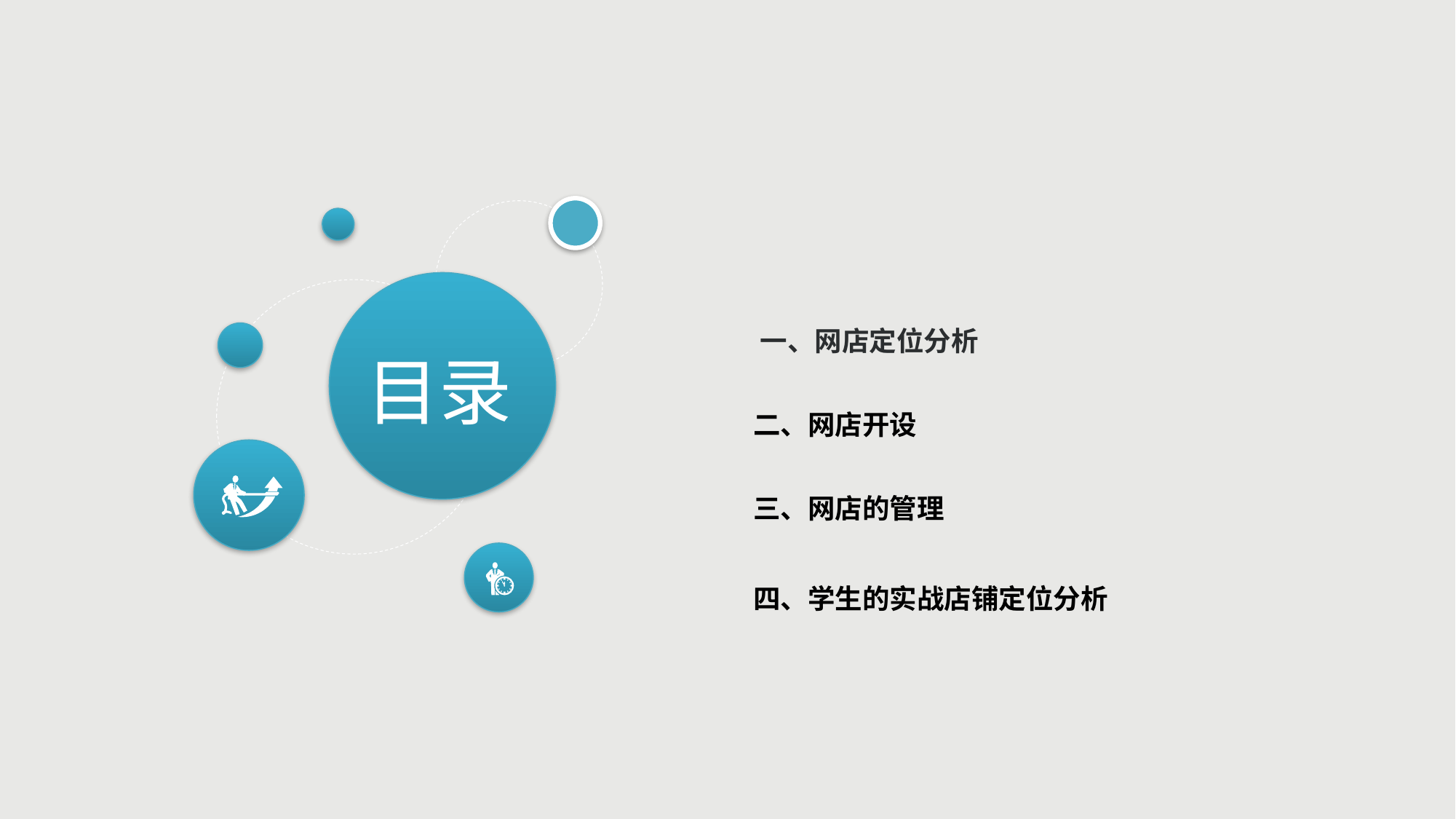

一、网店定位分析
目录
二、网店开设

三、网店的管理

四、学生的实战店铺定位分析